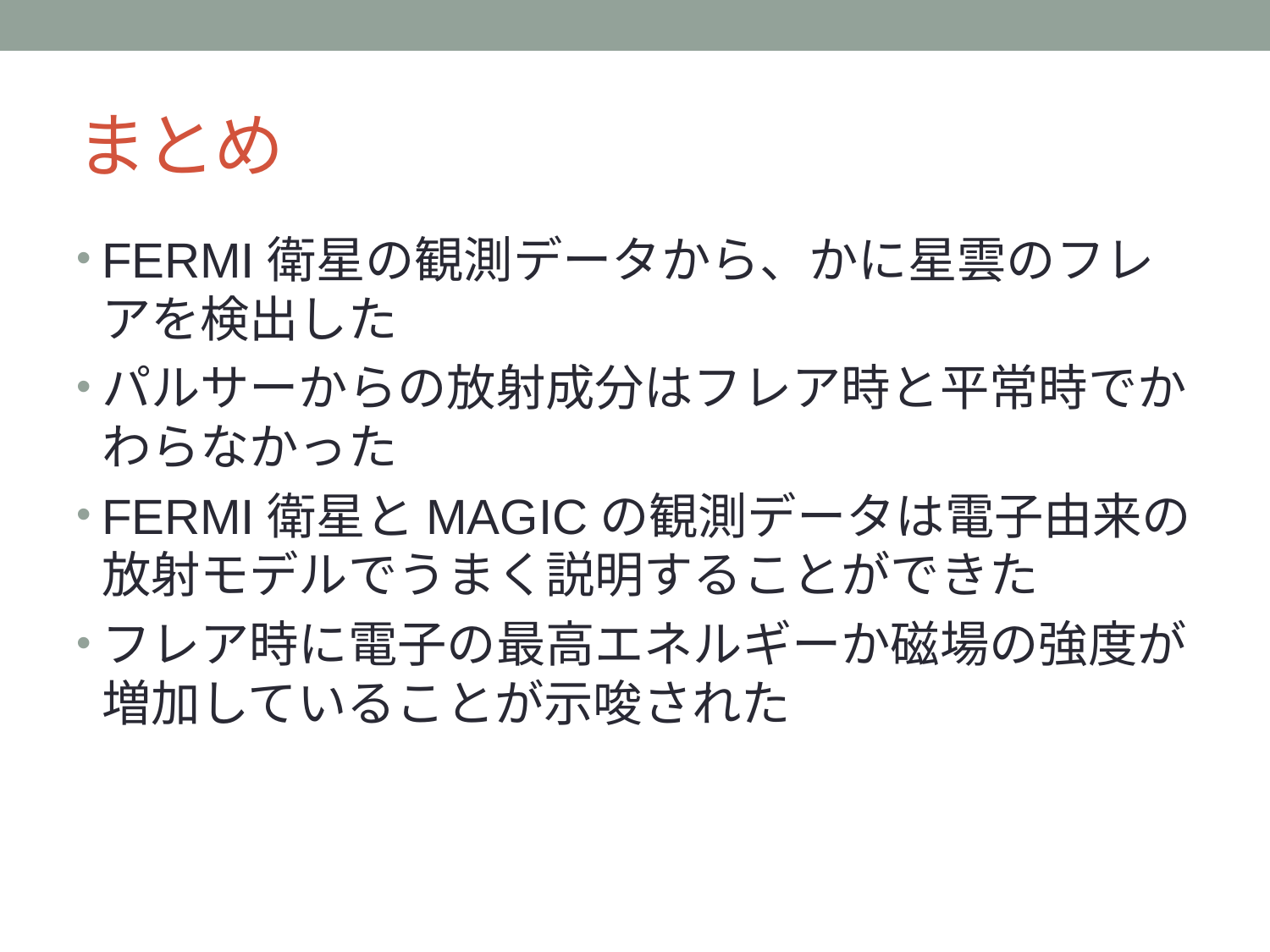

# まとめ
FERMI衛星の観測データから、かに星雲のフレアを検出した
パルサーからの放射成分はフレア時と平常時でかわらなかった
FERMI衛星とMAGICの観測データは電子由来の放射モデルでうまく説明することができた
フレア時に電子の最高エネルギーか磁場の強度が増加していることが示唆された